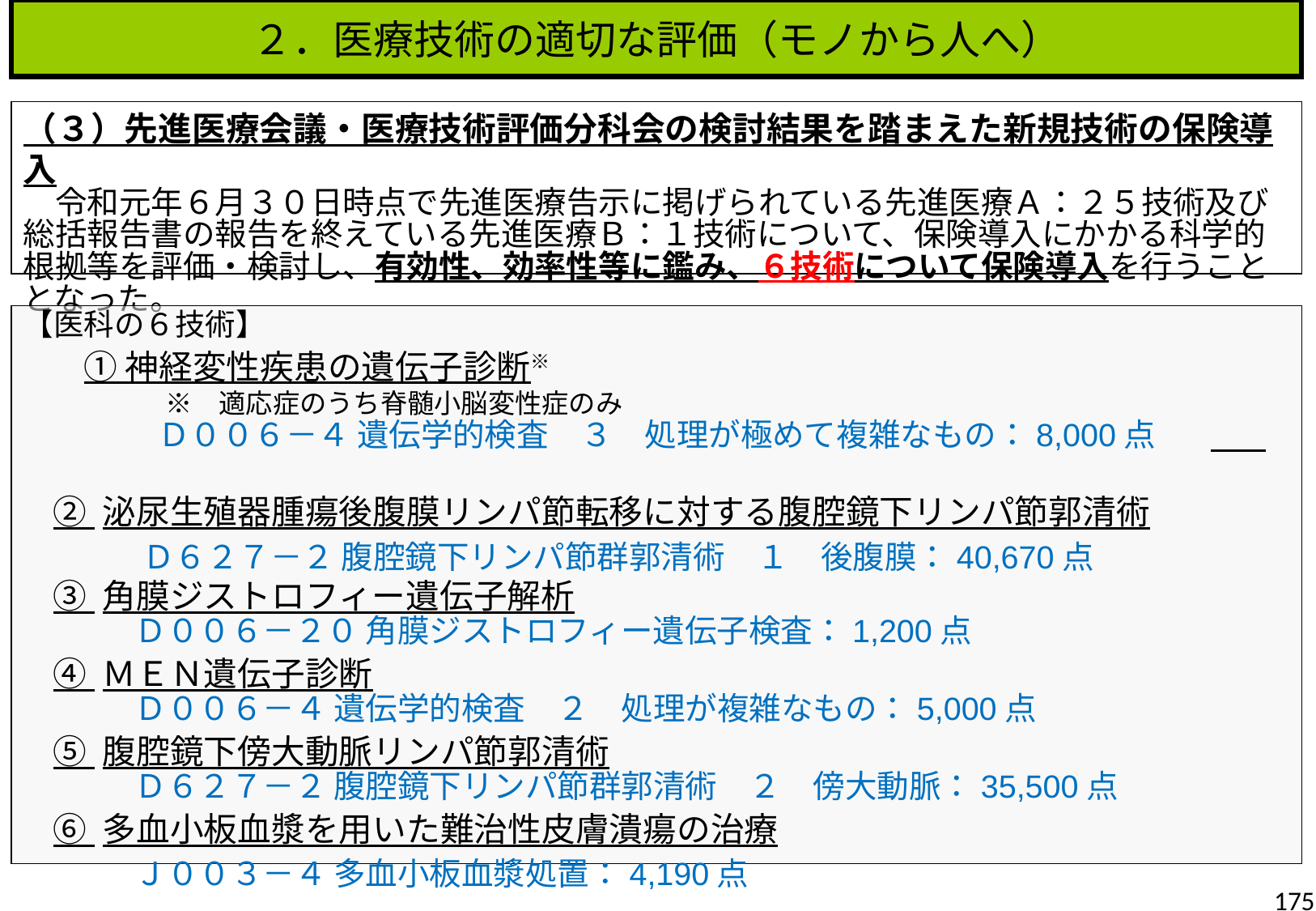

２．医療技術の適切な評価（モノから人へ）
（３）先進医療会議・医療技術評価分科会の検討結果を踏まえた新規技術の保険導入
　令和元年６月３０日時点で先進医療告示に掲げられている先進医療Ａ：２５技術及び総括報告書の報告を終えている先進医療Ｂ：１技術について、保険導入にかかる科学的根拠等を評価・検討し、有効性、効率性等に鑑み、６技術について保険導入を行うこととなった。

【医科の６技術】
　　① 神経変性疾患の遺伝子診断※
　　　　   ※　適応症のうち脊髄小脳変性症のみ
　　　　 Ｄ００６－４ 遺伝学的検査　３　処理が極めて複雑なもの：8,000点
    ② 泌尿生殖器腫瘍後腹膜リンパ節転移に対する腹腔鏡下リンパ節郭清術
　　　    Ｄ６２７－２ 腹腔鏡下リンパ節群郭清術　１　後腹膜：40,670点
    ③ 角膜ジストロフィー遺伝子解析
　　　   Ｄ００６－２０ 角膜ジストロフィー遺伝子検査：1,200点
    ④ ＭＥＮ遺伝子診断
　　　   Ｄ００６－４ 遺伝学的検査　２　処理が複雑なもの：5,000点
    ⑤ 腹腔鏡下傍大動脈リンパ節郭清術
　　　   Ｄ６２７－２ 腹腔鏡下リンパ節群郭清術　２　傍大動脈：35,500点
    ⑥ 多血小板血漿を用いた難治性皮膚潰瘍の治療
　　　   Ｊ００３－４ 多血小板血漿処置：4,190点

175